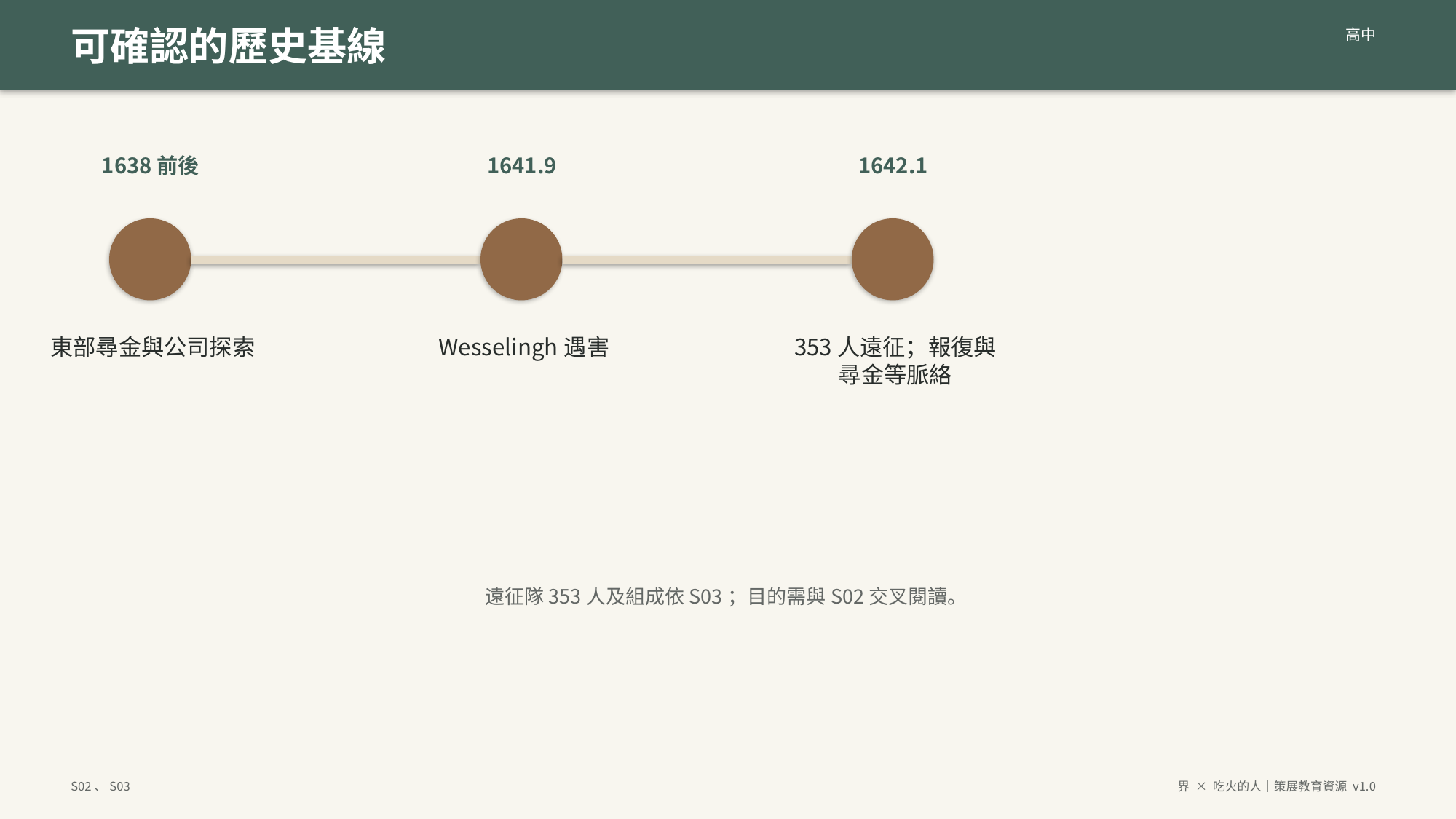

可確認的歷史基線
高中
1638前後
1641.9
1642.1

東部尋金與公司探索
Wesselingh遇害
353人遠征；報復與尋金等脈絡
遠征隊353人及組成依S03；目的需與S02交叉閱讀。
S02、S03
界 × 吃火的人｜策展教育資源 v1.0